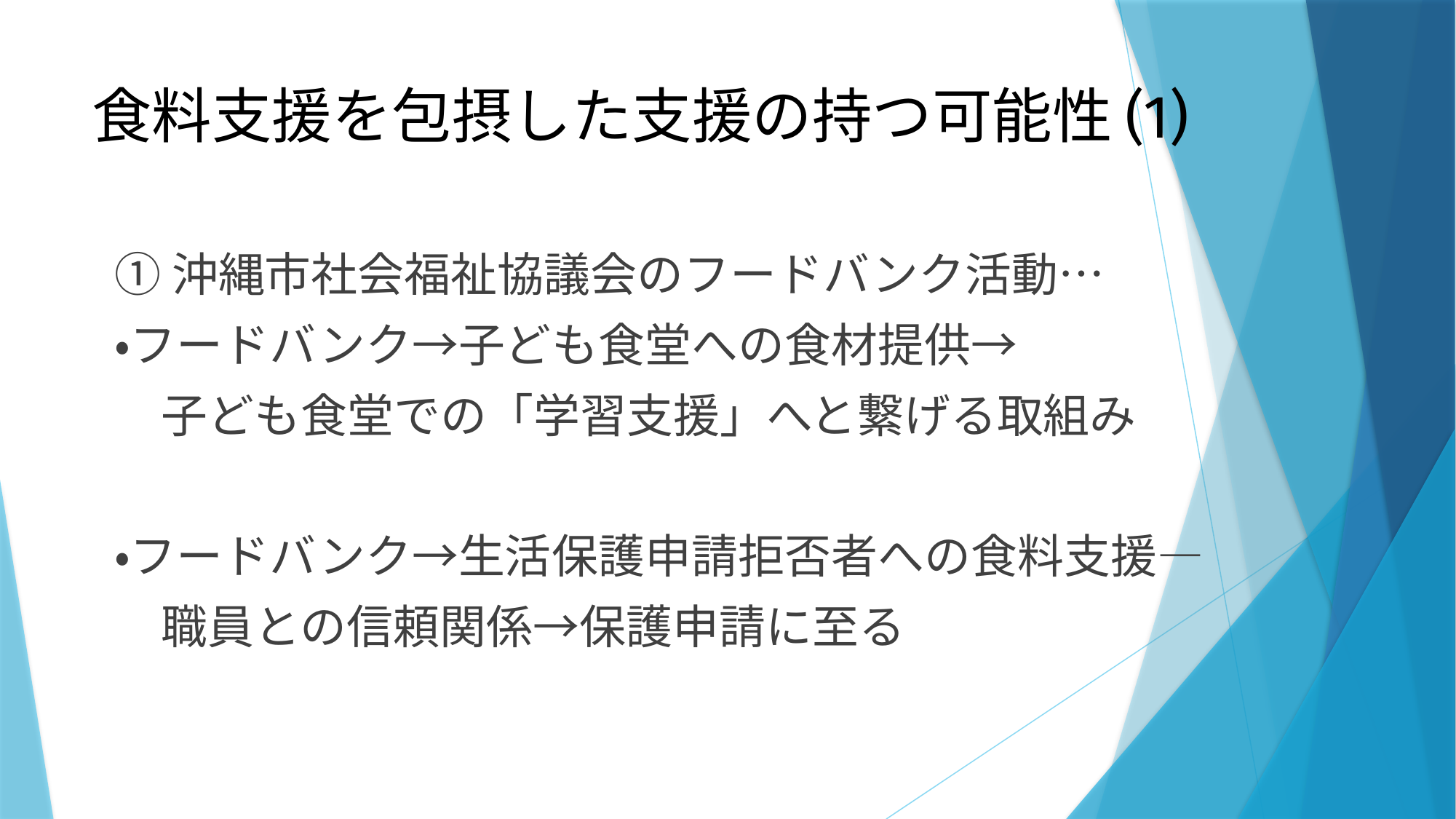

# 食料支援を包摂した支援の持つ可能性(1)
①沖縄市社会福祉協議会のフードバンク活動…
・フードバンク→子ども食堂への食材提供→
　子ども食堂での「学習支援」へと繋げる取組み

・フードバンク→生活保護申請拒否者への食料支援―
　職員との信頼関係→保護申請に至る